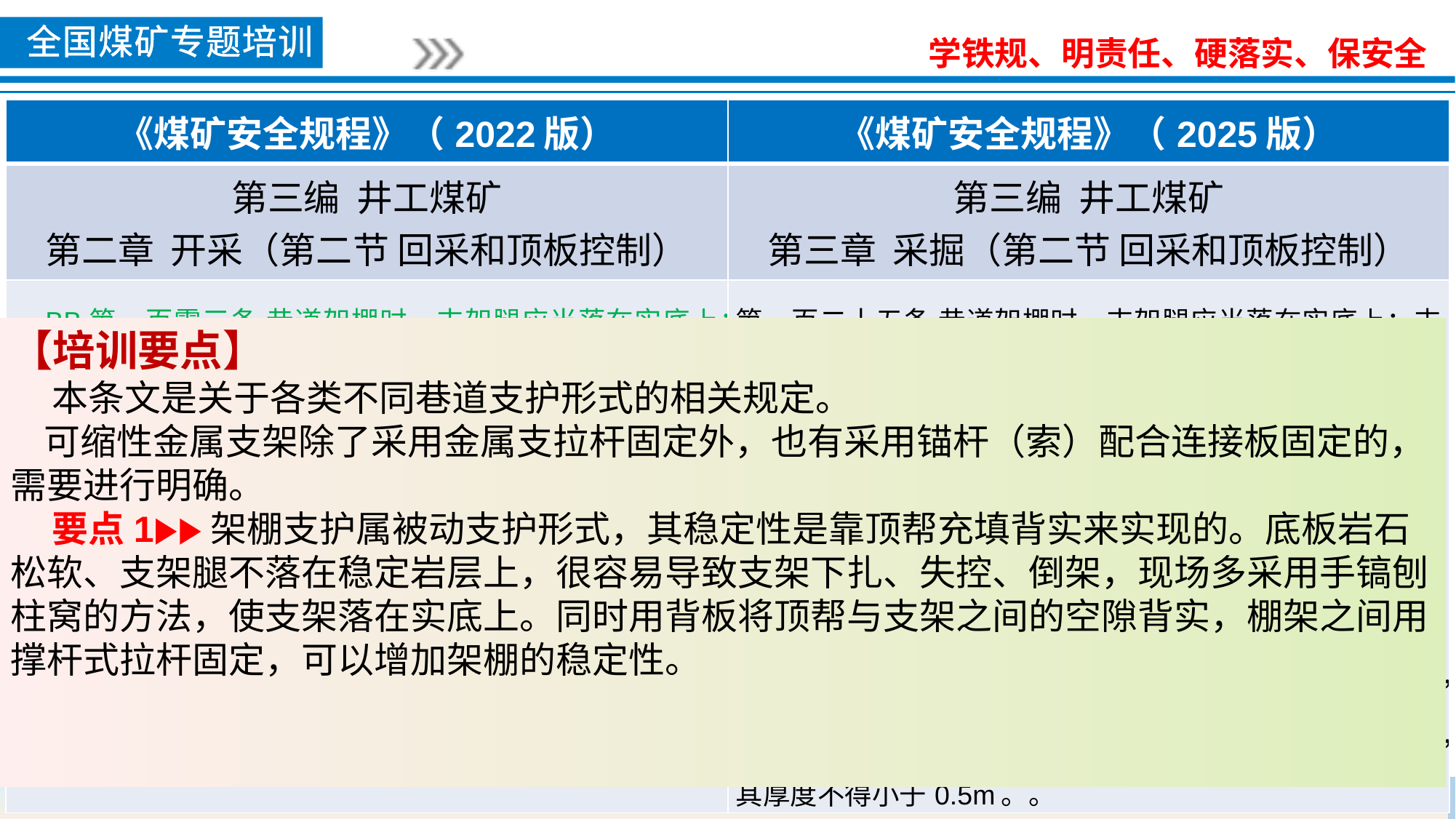

| 《煤矿安全规程》（2022版） | 《煤矿安全规程》（2025版） |
| --- | --- |
| 第三编 井工煤矿 第二章 开采（第二节 回采和顶板控制） | 第三编 井工煤矿 第三章 采掘（第二节 回采和顶板控制） |
| BB第一百零三条 巷道架棚时，支架腿应当落在实底上；支架与顶、帮之间的空隙必须塞紧、背实。支架间应当设牢固的撑杆或者拉杆，可缩性金属支架应当采用金属支拉杆，并用机械或者力矩扳手拧紧卡缆。倾斜井巷支架应当设迎山角；可缩性金属支架可待受压变形稳定后喷射混凝土覆盖。巷道砌碹时，碹体与顶帮之间必须用不燃物充满填实；巷道冒顶空顶部分，可用支护材料接顶，但在碹拱上部必须充填不燃物垫层，其厚度不得小于0.5m。 | 第一百二十五条 巷道架棚时，支架腿应当落在实底上；支架与顶、帮之间的空隙必须塞紧、背实。支架间应当设牢固的撑杆或者拉杆，可缩性金属支架应当采用金属支拉杆或者锚杆（索）配合连接板固定，并用机械或者力矩扳手拧紧卡缆。倾斜井巷支架应当设迎山角；可缩性金属支架可以待受压变形稳定后喷射混凝土覆盖。巷道砌碹时，碹体与顶帮之间必须用不燃物充满填实；巷道冒顶空顶部分，可以用支护材料接顶，但在碹拱上部必须充填不燃物垫层，其厚度不得小于0.5m。。 |
【培训要点】
    本条文是关于各类不同巷道支护形式的相关规定。
   可缩性金属支架除了采用金属支拉杆固定外，也有采用锚杆（索）配合连接板固定的，需要进行明确。
    要点1▶▶架棚支护属被动支护形式，其稳定性是靠顶帮充填背实来实现的。底板岩石松软、支架腿不落在稳定岩层上，很容易导致支架下扎、失控、倒架，现场多采用手镐刨柱窝的方法，使支架落在实底上。同时用背板将顶帮与支架之间的空隙背实，棚架之间用撑杆式拉杆固定，可以增加架棚的稳定性。